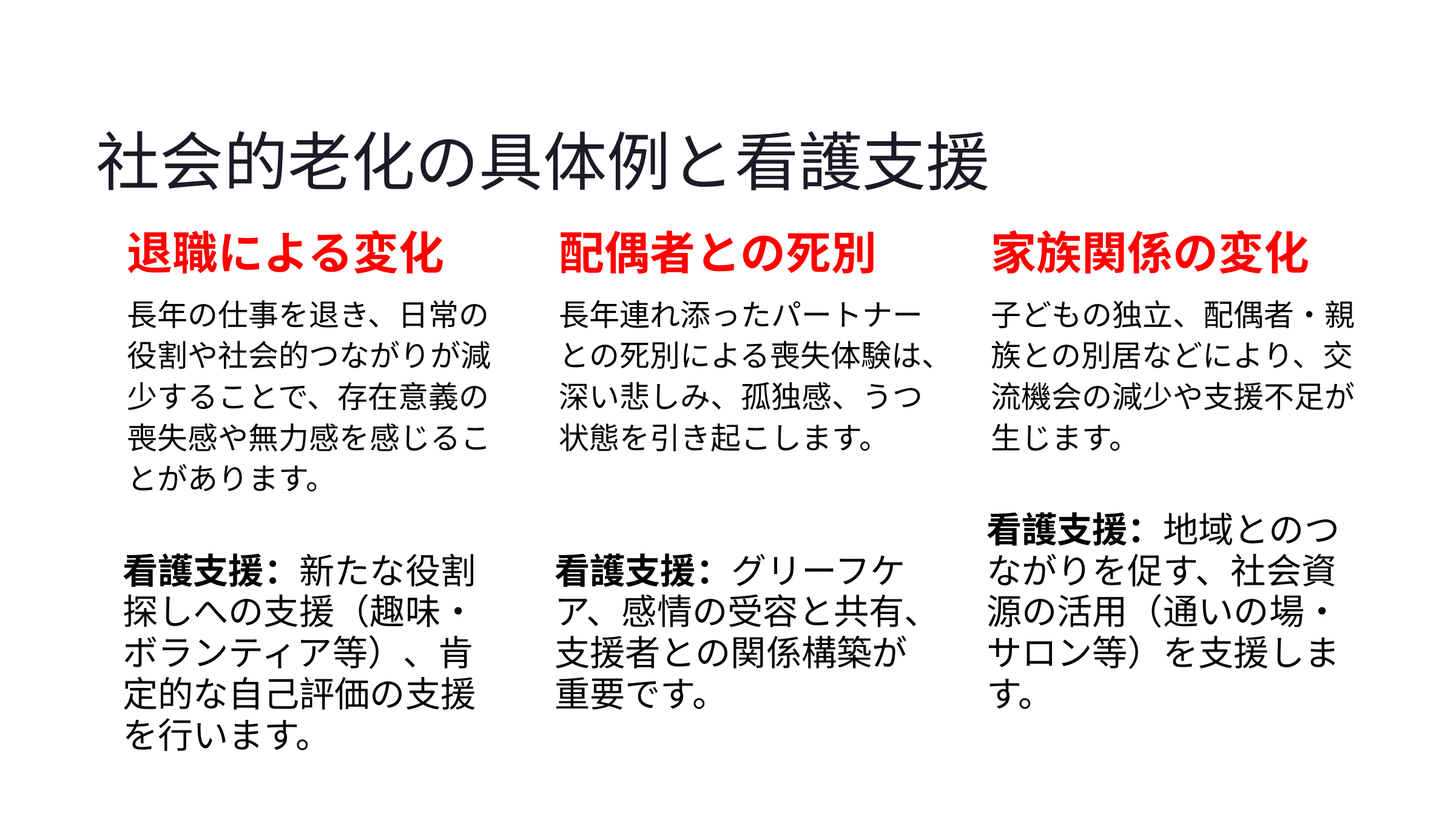

社会的老化の具体例と看護支援
退職による変化
配偶者との死別
家族関係の変化
長年の仕事を退き、日常の役割や社会的つながりが減少することで、存在意義の喪失感や無力感を感じることがあります。
長年連れ添ったパートナーとの死別による喪失体験は、深い悲しみ、孤独感、うつ状態を引き起こします。
子どもの独立、配偶者・親族との別居などにより、交流機会の減少や支援不足が生じます。
看護支援：地域とのつながりを促す、社会資源の活用（通いの場・サロン等）を支援します。
看護支援：新たな役割探しへの支援（趣味・ボランティア等）、肯定的な自己評価の支援を行います。
看護支援：グリーフケア、感情の受容と共有、支援者との関係構築が重要です。